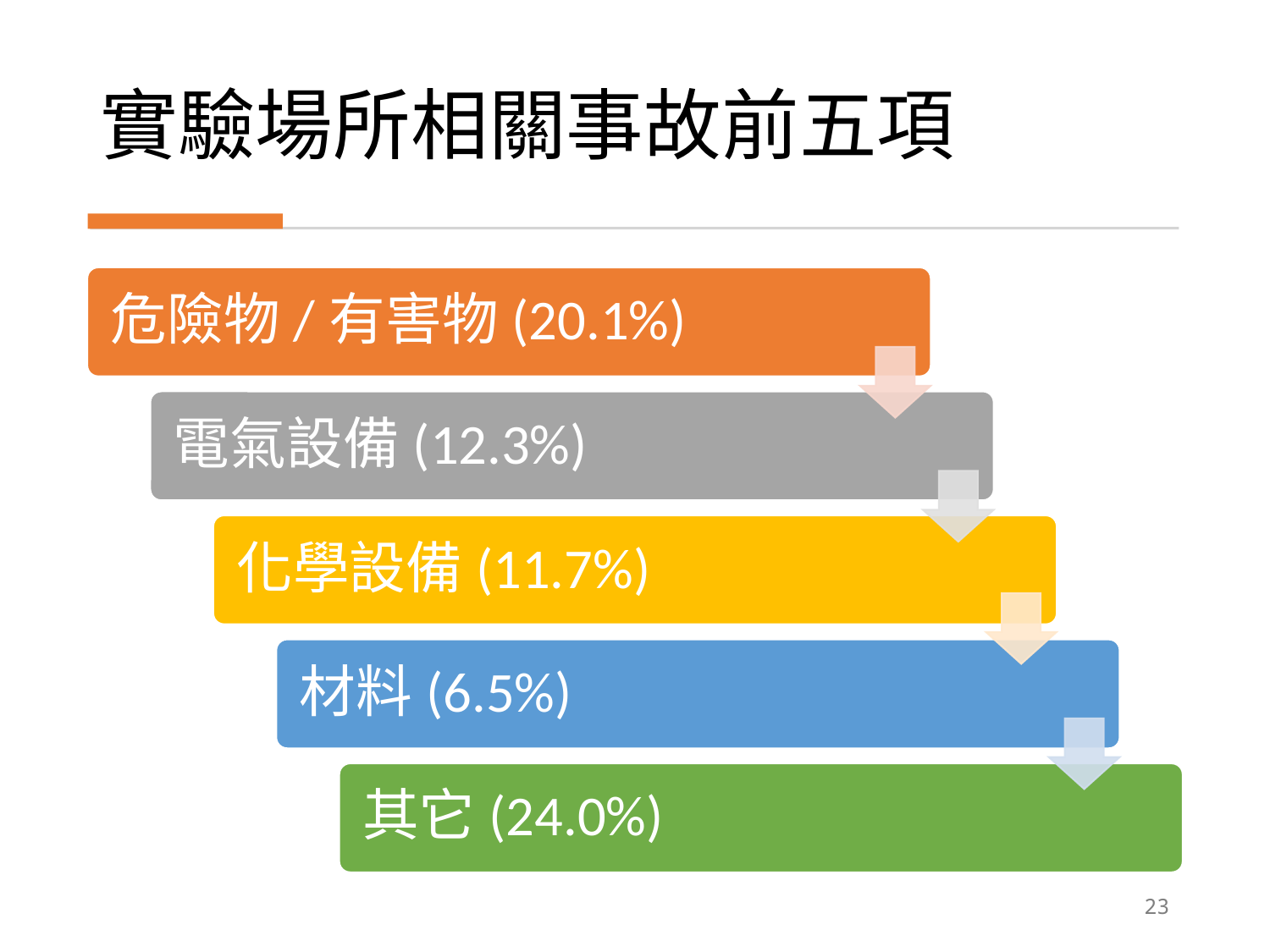

# 實驗場所相關事故前五項

危險物/有害物(20.1%)
電氣設備(12.3%)
化學設備(11.7%)
材料(6.5%)
其它(24.0%)

23